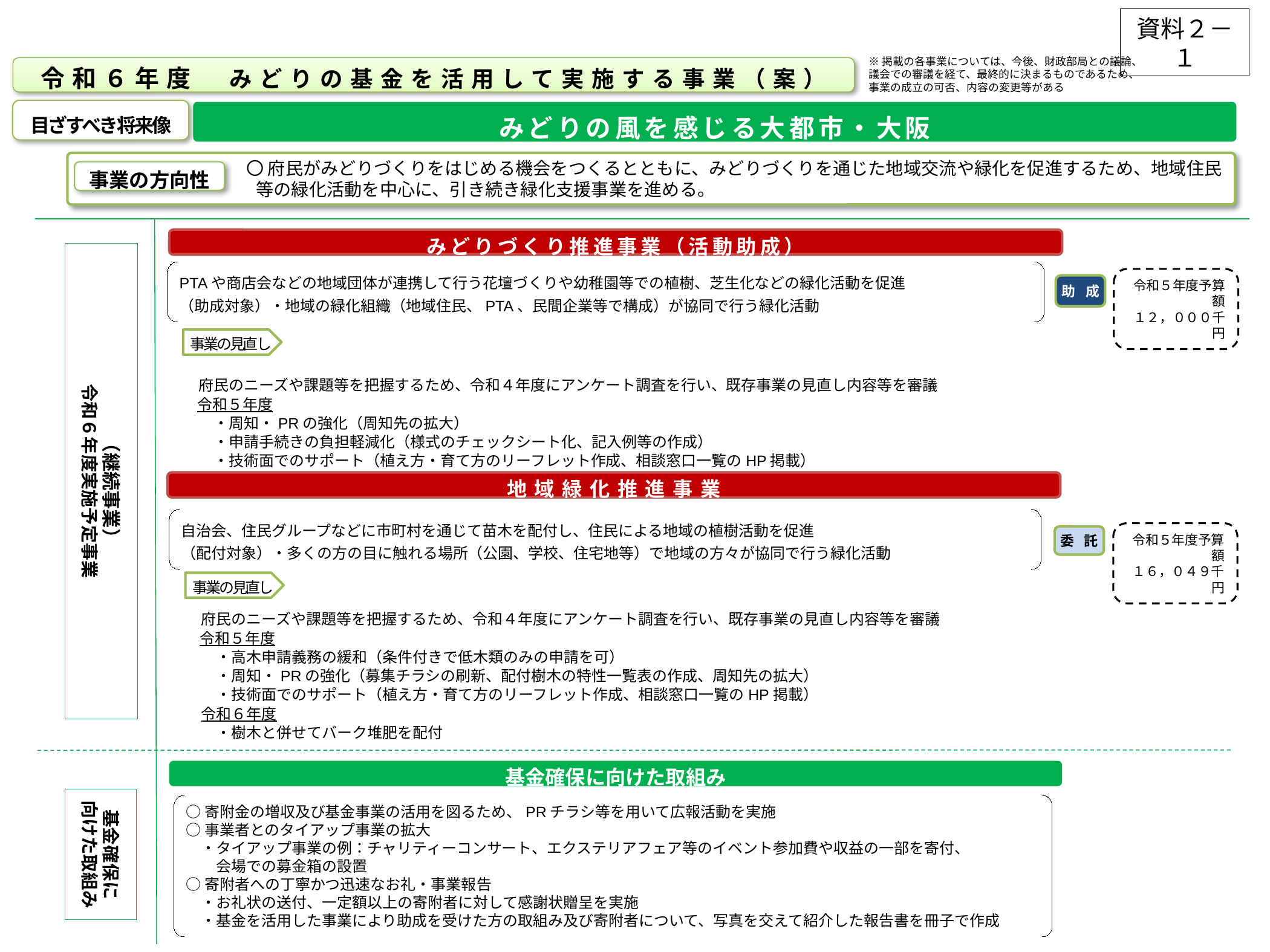

資料２－１
※掲載の各事業については、今後、財政部局との議論、　 議会での審議を経て、最終的に決まるものであるため、
事業の成立の可否、内容の変更等がある
令和６年度　みどりの基金を活用して実施する事業（案）
目ざすべき将来像
みどりの風を感じる大都市・大阪
　〇 府民がみどりづくりをはじめる機会をつくるとともに、みどりづくりを通じた地域交流や緑化を促進するため、地域住民等の緑化活動を中心に、引き続き緑化支援事業を進める。
事業の方向性
みどりづくり推進事業（活動助成）
　（継続事業）
令和６年度実施予定事業
PTAや商店会などの地域団体が連携して行う花壇づくりや幼稚園等での植樹、芝生化などの緑化活動を促進
（助成対象）・地域の緑化組織（地域住民、PTA、民間企業等で構成）が協同で行う緑化活動
令和５年度予算額
１２，０００千円
助　成
事業の見直し
　府民のニーズや課題等を把握するため、令和４年度にアンケート調査を行い、既存事業の見直し内容等を審議
   令和５年度
　　・周知・PRの強化（周知先の拡大）
　　・申請手続きの負担軽減化（様式のチェックシート化、記入例等の作成）
　　・技術面でのサポート（植え方・育て方のリーフレット作成、相談窓口一覧のHP掲載）
地域緑化推進事業
自治会、住民グループなどに市町村を通じて苗木を配付し、住民による地域の植樹活動を促進
（配付対象）・多くの方の目に触れる場所（公園、学校、住宅地等）で地域の方々が協同で行う緑化活動
令和５年度予算額
１６，０４９千円
委　託
事業の見直し
　府民のニーズや課題等を把握するため、令和４年度にアンケート調査を行い、既存事業の見直し内容等を審議
   令和５年度
　　・高木申請義務の緩和（条件付きで低木類のみの申請を可）
　　・周知・PRの強化（募集チラシの刷新、配付樹木の特性一覧表の作成、周知先の拡大）
　　・技術面でのサポート（植え方・育て方のリーフレット作成、相談窓口一覧のHP掲載）
　令和６年度
　　・樹木と併せてバーク堆肥を配付
基金確保に向けた取組み
基金確保に
向けた取組み
○寄附金の増収及び基金事業の活用を図るため、PRチラシ等を用いて広報活動を実施
○事業者とのタイアップ事業の拡大
　・タイアップ事業の例：チャリティーコンサート、エクステリアフェア等のイベント参加費や収益の一部を寄付、
　　会場での募金箱の設置
○寄附者への丁寧かつ迅速なお礼・事業報告
　・お礼状の送付、一定額以上の寄附者に対して感謝状贈呈を実施
　・基金を活用した事業により助成を受けた方の取組み及び寄附者について、写真を交えて紹介した報告書を冊子で作成